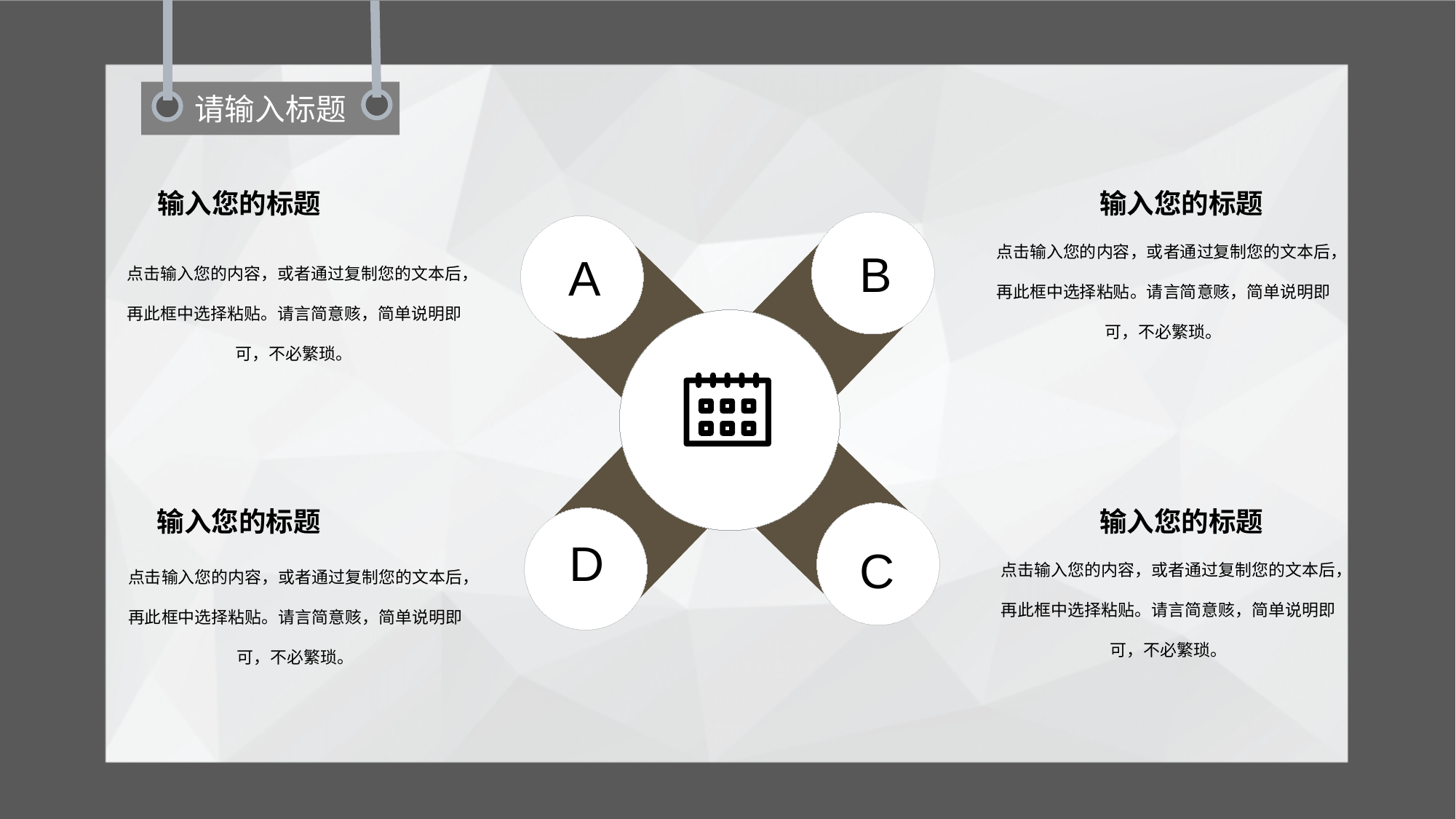

请输入标题

输入您的标题
输入您的标题
2
1

4
03
点击输入您的内容，或者通过复制您的文本后，再此框中选择粘贴。请言简意赅，简单说明即可，不必繁琐。
点击输入您的内容，或者通过复制您的文本后，再此框中选择粘贴。请言简意赅，简单说明即可，不必繁琐。
B
A

输入您的标题
输入您的标题
D
点击输入您的内容，或者通过复制您的文本后，再此框中选择粘贴。请言简意赅，简单说明即可，不必繁琐。
C
点击输入您的内容，或者通过复制您的文本后，再此框中选择粘贴。请言简意赅，简单说明即可，不必繁琐。